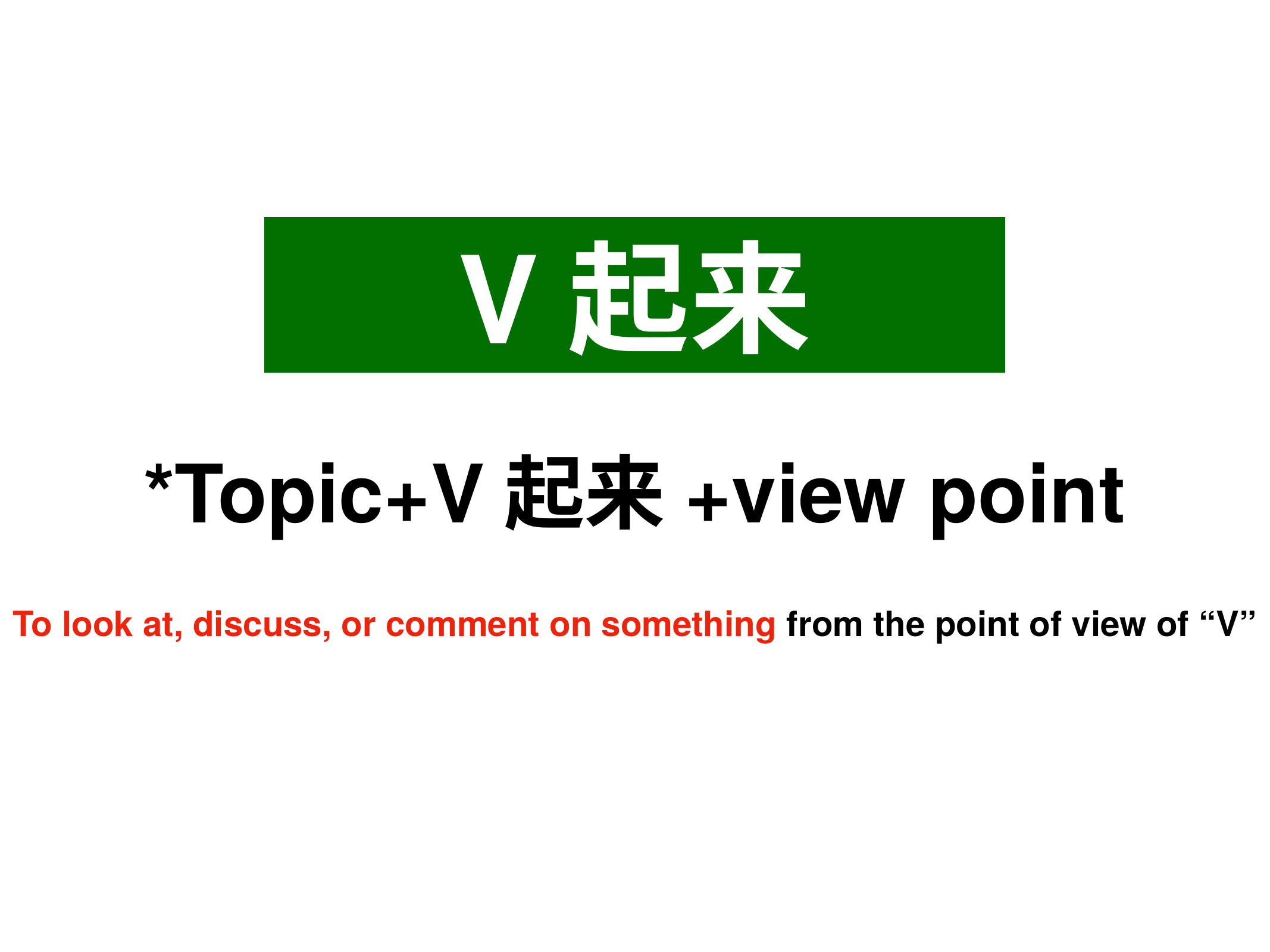

V起来
*Topic+V起来+view point
To look at, discuss, or comment on something from the point of view of “V”